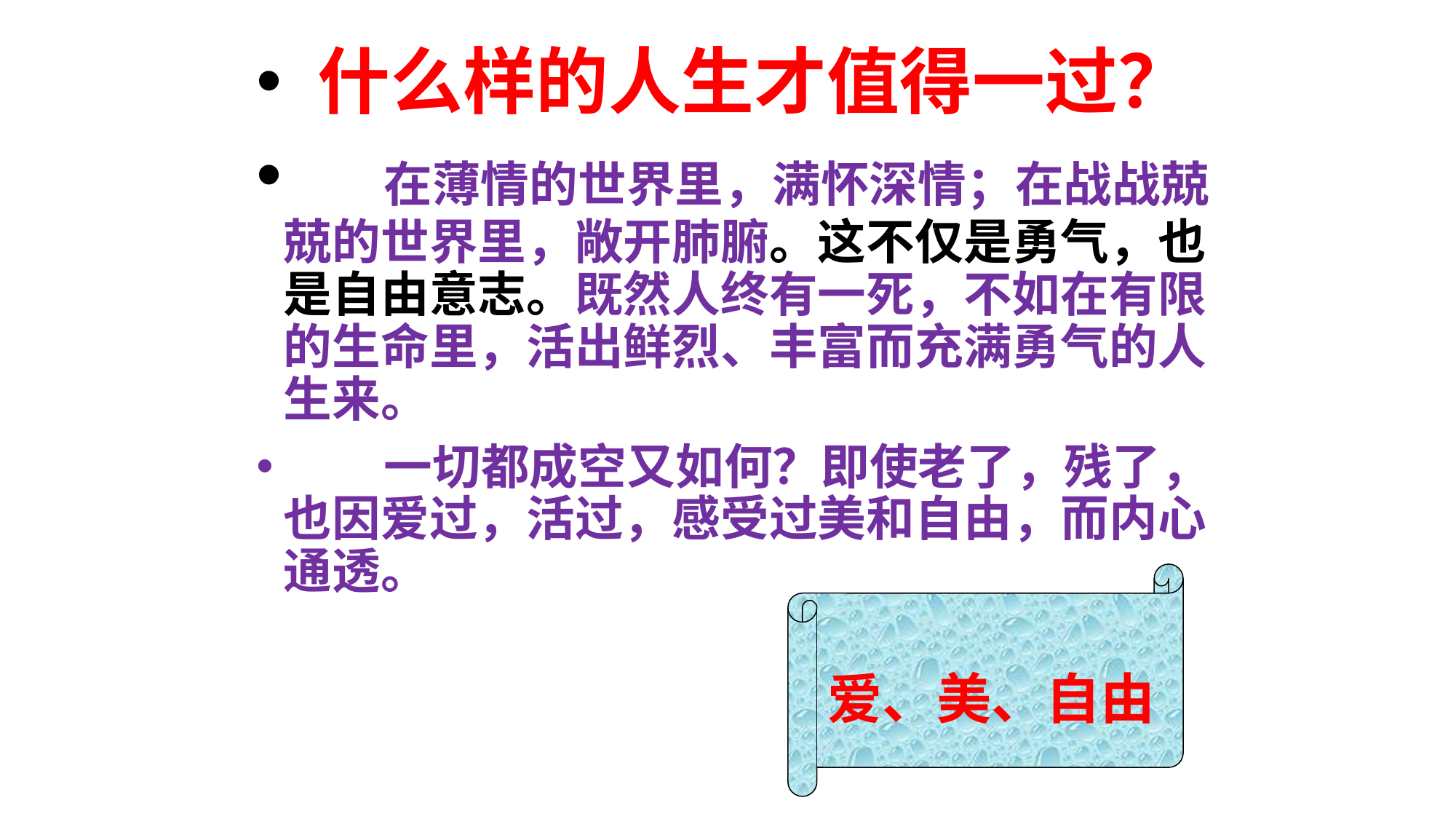

什么样的人生才值得一过？
     在薄情的世界里，满怀深情；在战战兢兢的世界里，敞开肺腑。这不仅是勇气，也是自由意志。既然人终有一死，不如在有限的生命里，活出鲜烈、丰富而充满勇气的人生来。
        一切都成空又如何？即使老了，残了，也因爱过，活过，感受过美和自由，而内心通透。

爱、美、自由